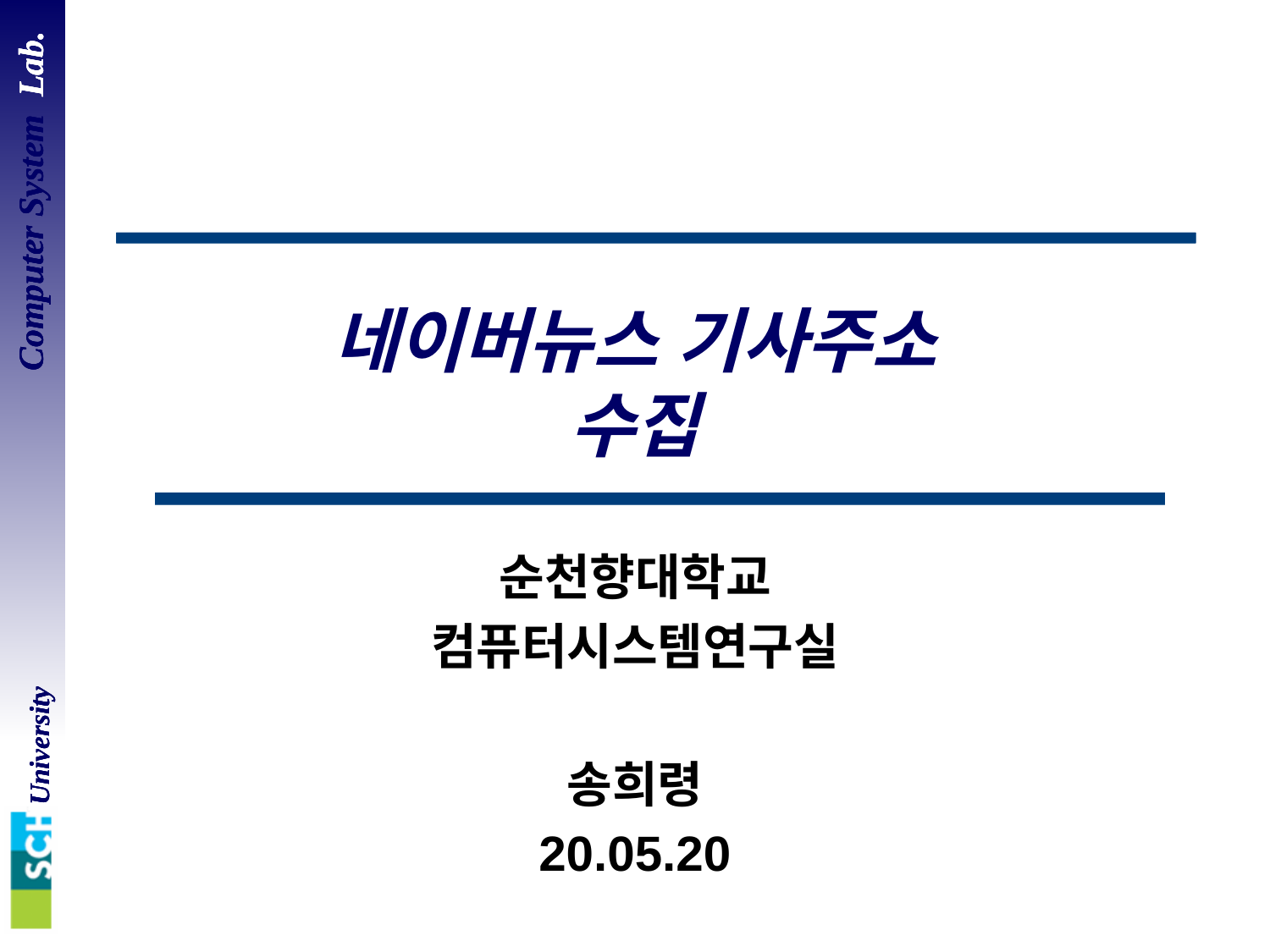

# 네이버뉴스 기사주소 수집
순천향대학교
컴퓨터시스템연구실

송희령
20.05.20